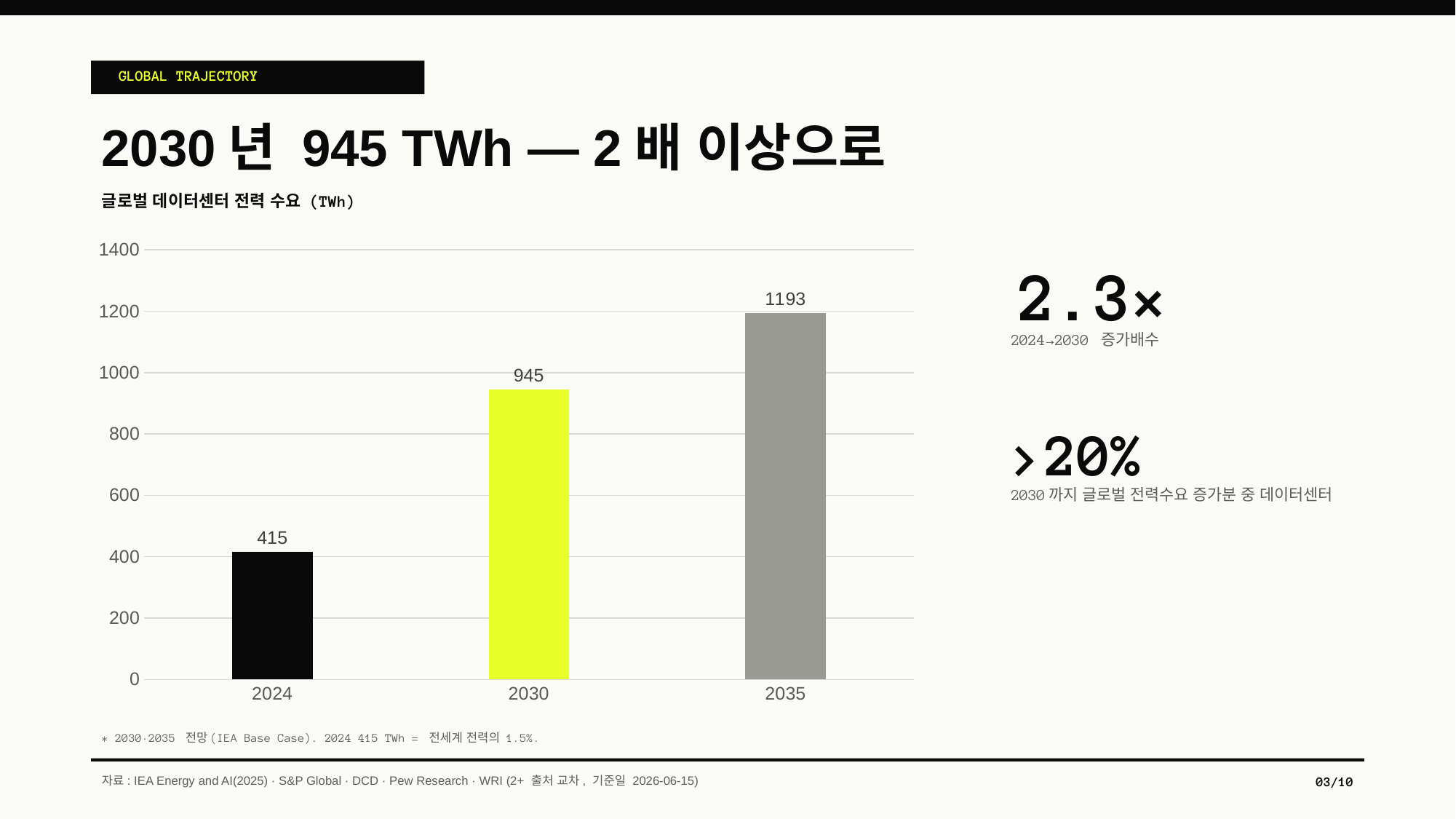

GLOBAL TRAJECTORY
2030년 945 TWh — 2배 이상으로
글로벌 데이터센터 전력 수요 (TWh)

### Chart

| Category |  |
|---|---|
| 2024 | 415.0 |
| 2030 | 945.0 |
| 2035 | 1193.0 |
2.3×
2024→2030 증가배수
>20%
2030까지 글로벌 전력수요 증가분 중 데이터센터
* 2030·2035 전망(IEA Base Case). 2024 415 TWh = 전세계 전력의 1.5%.

자료: IEA Energy and AI(2025) · S&P Global · DCD · Pew Research · WRI (2+ 출처 교차, 기준일 2026-06-15)
03/10